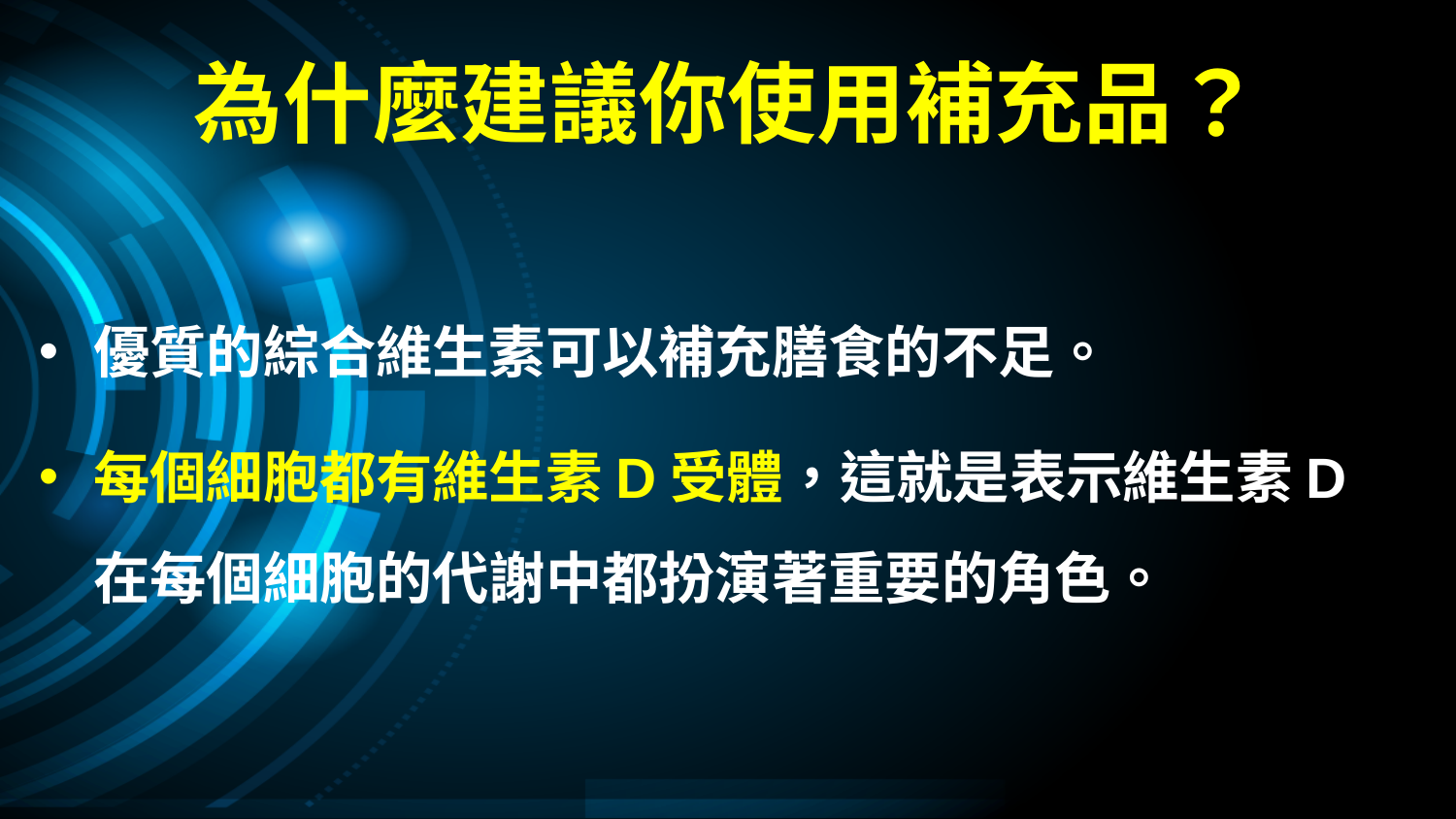

# 為什麼建議你使用補充品？
優質的綜合維生素可以補充膳食的不足。
每個細胞都有維生素D受體，這就是表示維生素D在每個細胞的代謝中都扮演著重要的角色。